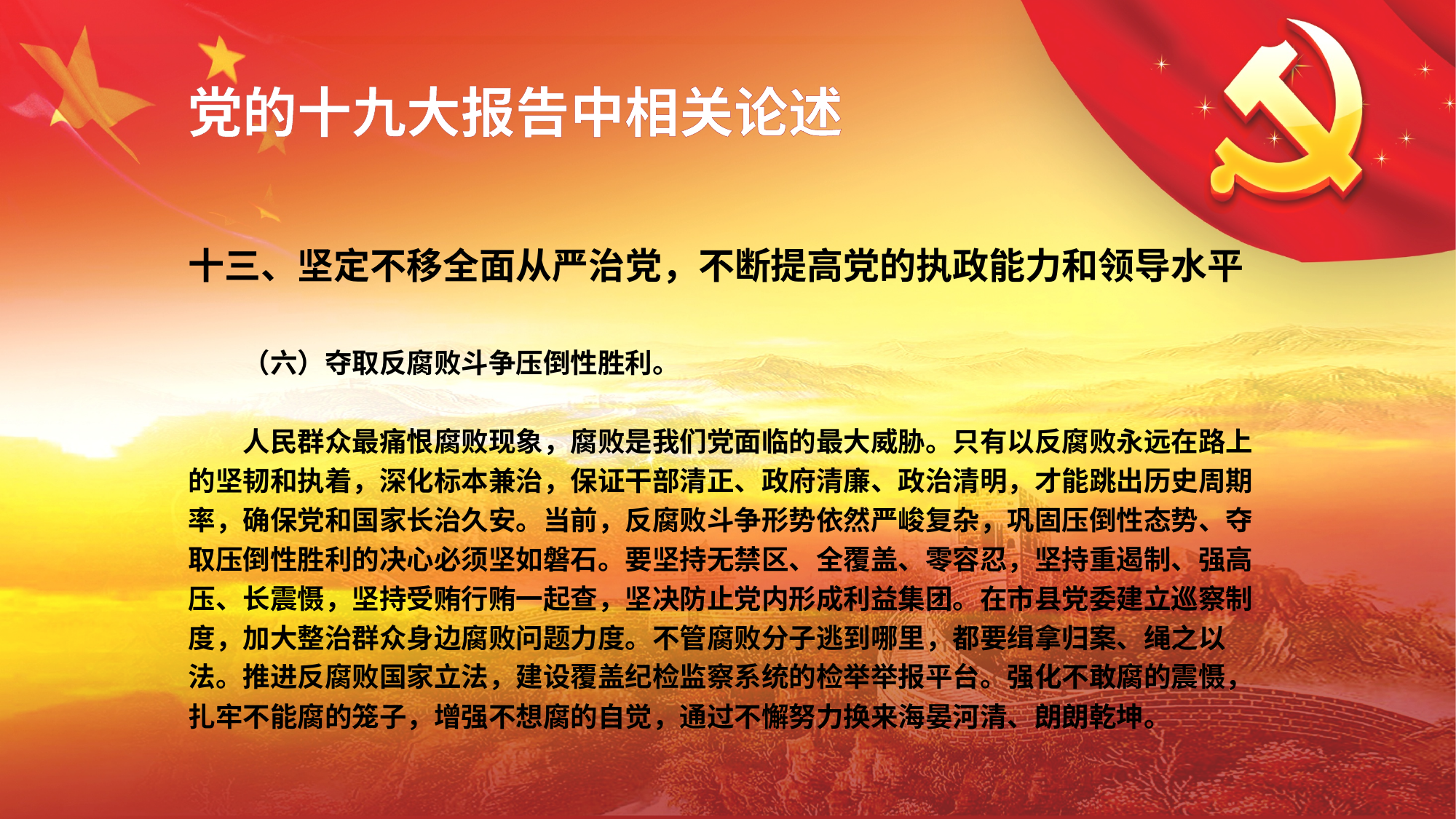

党的十九大报告中相关论述
十三、坚定不移全面从严治党，不断提高党的执政能力和领导水平

（六）夺取反腐败斗争压倒性胜利。

人民群众最痛恨腐败现象，腐败是我们党面临的最大威胁。只有以反腐败永远在路上的坚韧和执着，深化标本兼治，保证干部清正、政府清廉、政治清明，才能跳出历史周期率，确保党和国家长治久安。当前，反腐败斗争形势依然严峻复杂，巩固压倒性态势、夺取压倒性胜利的决心必须坚如磐石。要坚持无禁区、全覆盖、零容忍，坚持重遏制、强高压、长震慑，坚持受贿行贿一起查，坚决防止党内形成利益集团。在市县党委建立巡察制度，加大整治群众身边腐败问题力度。不管腐败分子逃到哪里，都要缉拿归案、绳之以法。推进反腐败国家立法，建设覆盖纪检监察系统的检举举报平台。强化不敢腐的震慑，扎牢不能腐的笼子，增强不想腐的自觉，通过不懈努力换来海晏河清、朗朗乾坤。